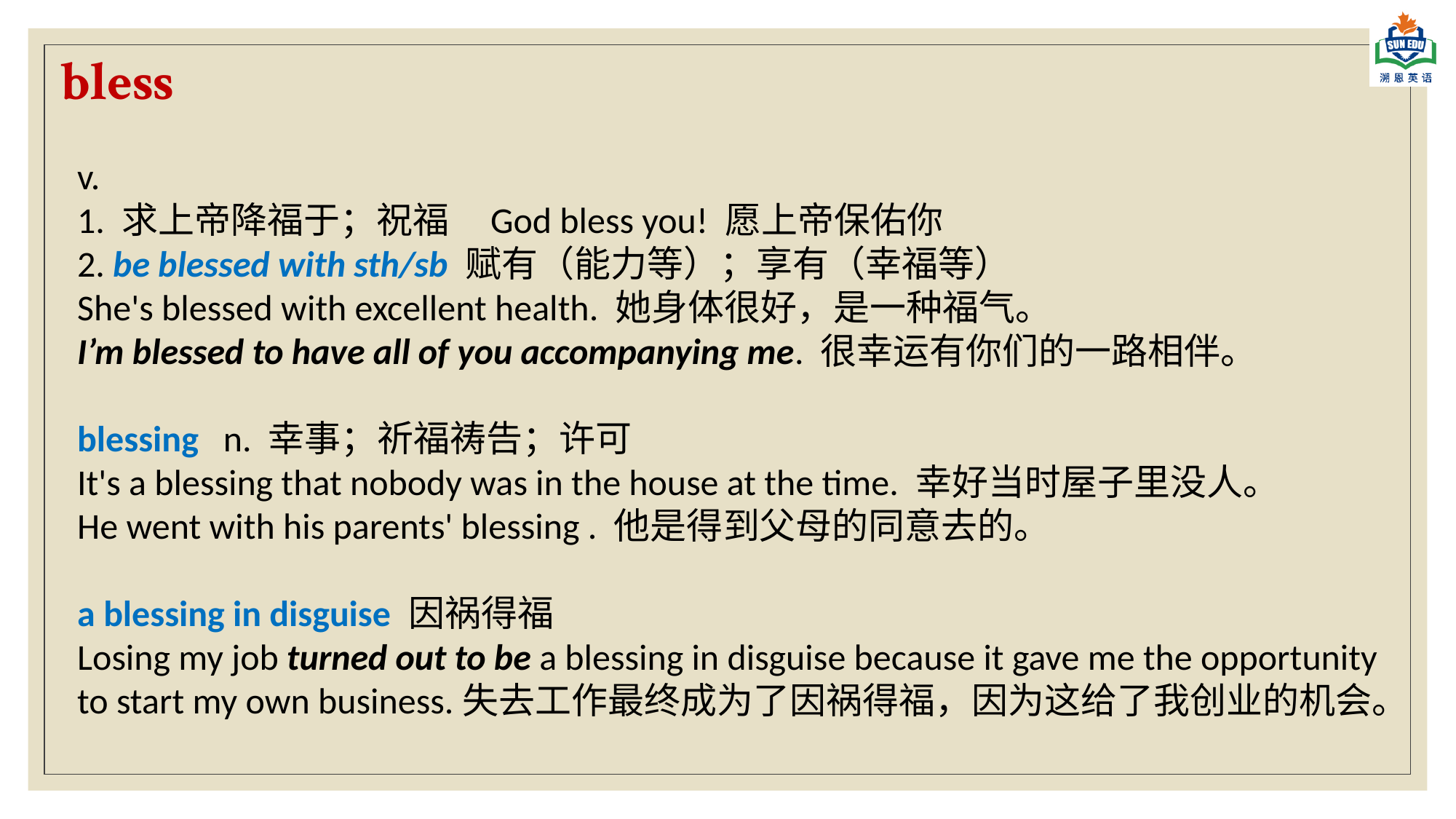

bless

v.
1. 求上帝降福于；祝福    God bless you! 愿上帝保佑你
2. be blessed with sth/sb 赋有（能力等）；享有（幸福等）
She's blessed with excellent health. 她身体很好，是一种福气。
I’m blessed to have all of you accompanying me. 很幸运有你们的一路相伴。

blessing   n. 幸事；祈福祷告；许可
It's a blessing that nobody was in the house at the time. 幸好当时屋子里没人。
He went with his parents' blessing . 他是得到父母的同意去的。

a blessing in disguise 因祸得福
Losing my job turned out to be a blessing in disguise because it gave me the opportunity to start my own business.失去工作最终成为了因祸得福，因为这给了我创业的机会。